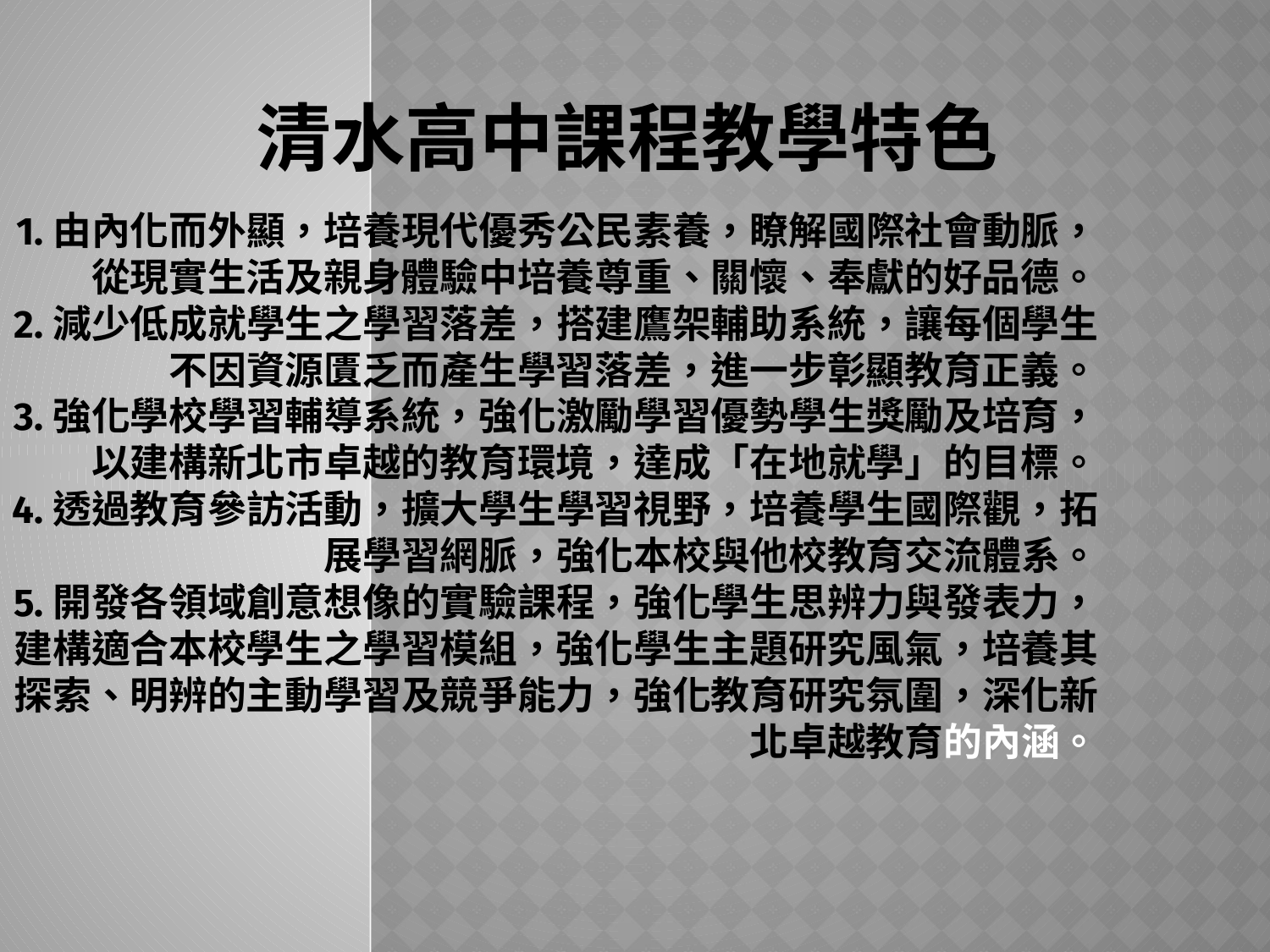

# 清水高中課程教學特色
1.由內化而外顯，培養現代優秀公民素養，瞭解國際社會動脈，從現實生活及親身體驗中培養尊重、關懷、奉獻的好品德。
2.減少低成就學生之學習落差，搭建鷹架輔助系統，讓每個學生不因資源匱乏而產生學習落差，進一步彰顯教育正義。
3.強化學校學習輔導系統，強化激勵學習優勢學生獎勵及培育，以建構新北市卓越的教育環境，達成「在地就學」的目標。
4.透過教育參訪活動，擴大學生學習視野，培養學生國際觀，拓展學習網脈，強化本校與他校教育交流體系。
5.開發各領域創意想像的實驗課程，強化學生思辨力與發表力，建構適合本校學生之學習模組，強化學生主題研究風氣，培養其探索、明辨的主動學習及競爭能力，強化教育研究氛圍，深化新北卓越教育的內涵。